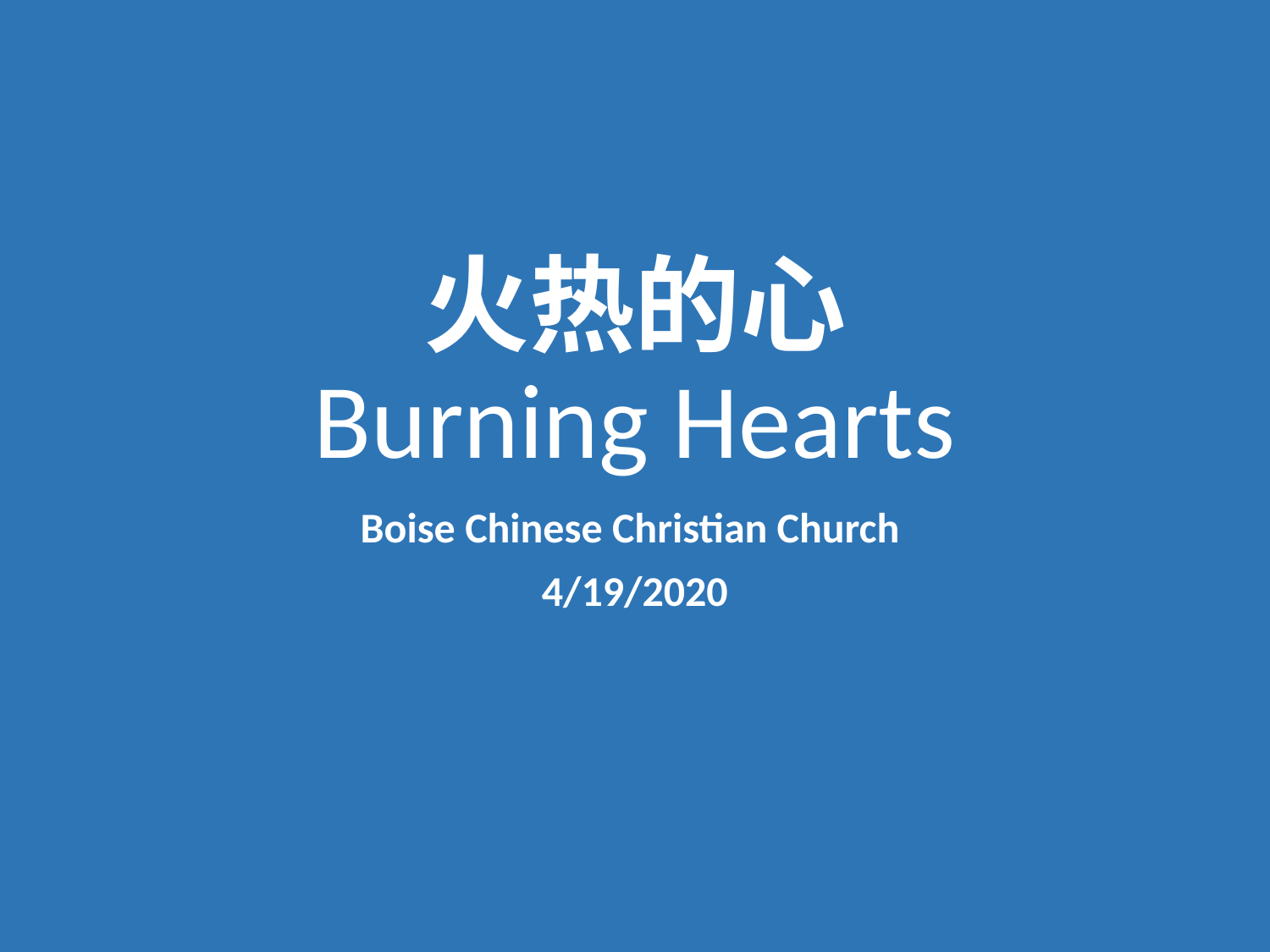

# 火热的心 Burning Hearts
Boise Chinese Christian Church
4/19/2020